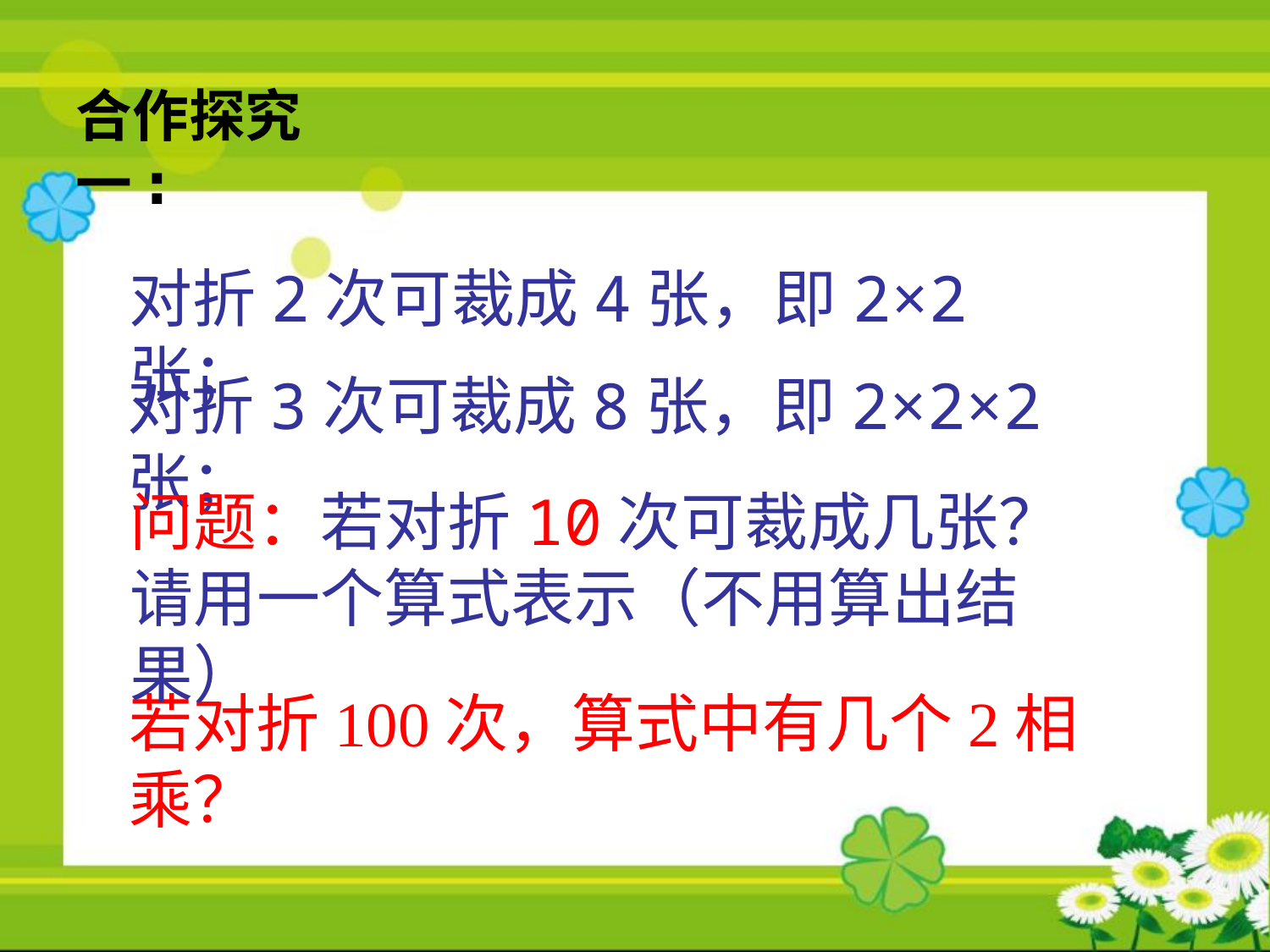

合作探究一:
对折2次可裁成4张，即2×2张；
对折3次可裁成8张，即2×2×2张；
问题：若对折10次可裁成几张？请用一个算式表示（不用算出结果）
若对折100次，算式中有几个2相乘？